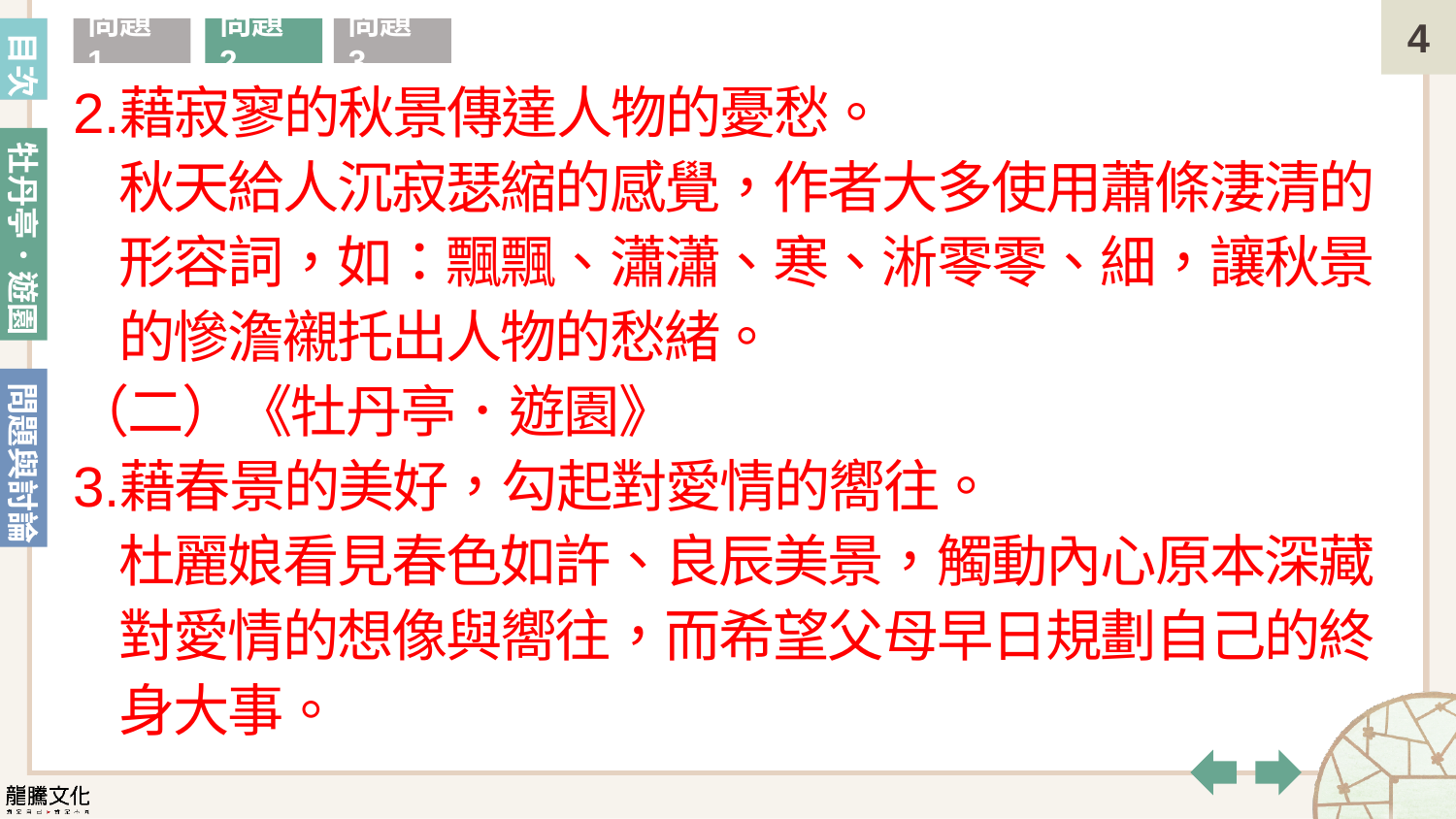

目次
問題1
問題2
問題3
藉寂寥的秋景傳達人物的憂愁。
秋天給人沉寂瑟縮的感覺，作者大多使用蕭條淒清的形容詞，如：飄飄、瀟瀟、寒、淅零零、細，讓秋景的慘澹襯托出人物的愁緒。
（二）《牡丹亭．遊園》
藉春景的美好，勾起對愛情的嚮往。
杜麗娘看見春色如許、良辰美景，觸動內心原本深藏對愛情的想像與嚮往，而希望父母早日規劃自己的終身大事。